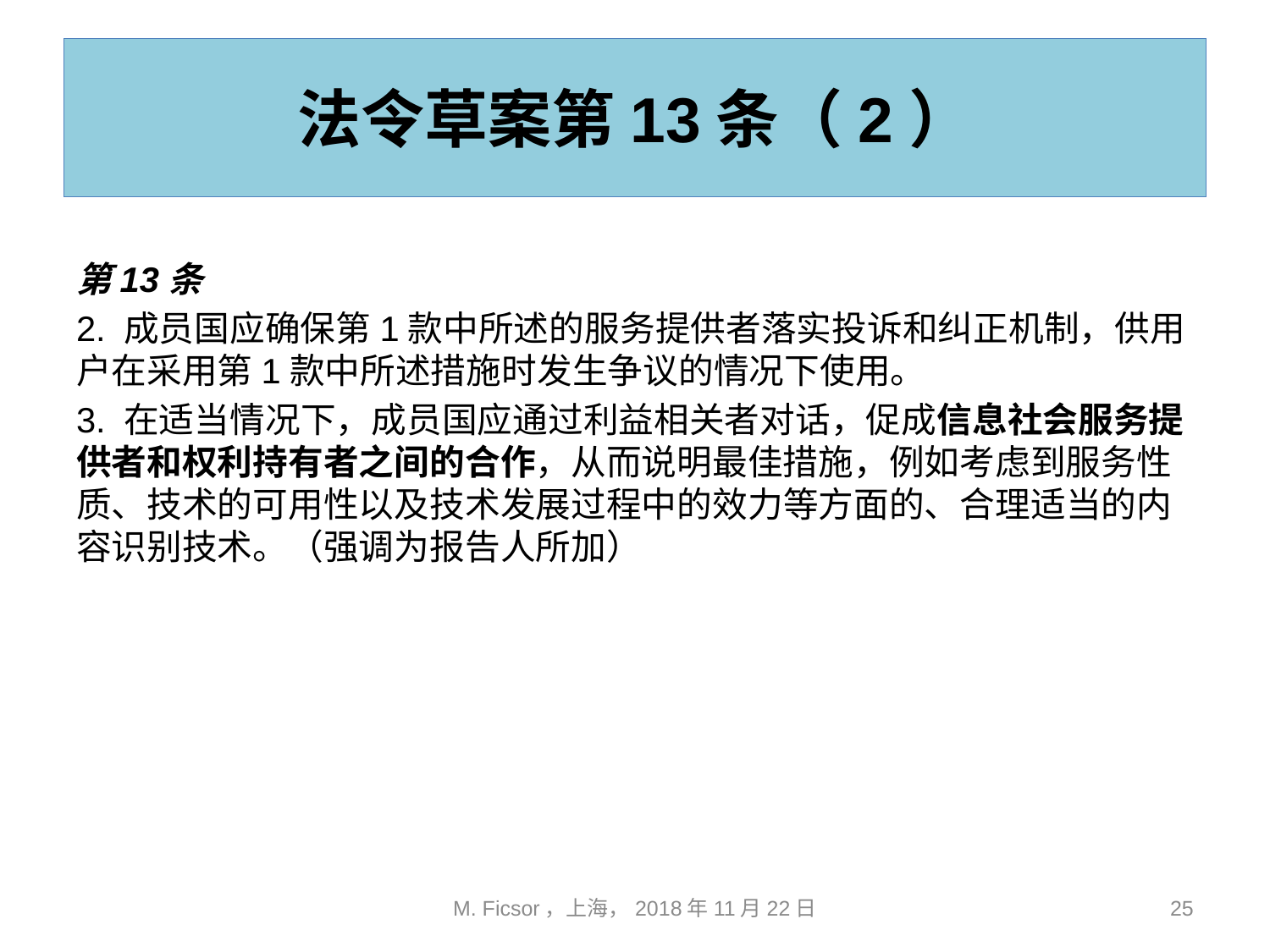

# 法令草案第13条（2）

第13条
2. 成员国应确保第1款中所述的服务提供者落实投诉和纠正机制，供用户在采用第1款中所述措施时发生争议的情况下使用。
3. 在适当情况下，成员国应通过利益相关者对话，促成信息社会服务提供者和权利持有者之间的合作，从而说明最佳措施，例如考虑到服务性质、技术的可用性以及技术发展过程中的效力等方面的、合理适当的内容识别技术。（强调为报告人所加）
M. Ficsor，上海，2018年11月22日
25